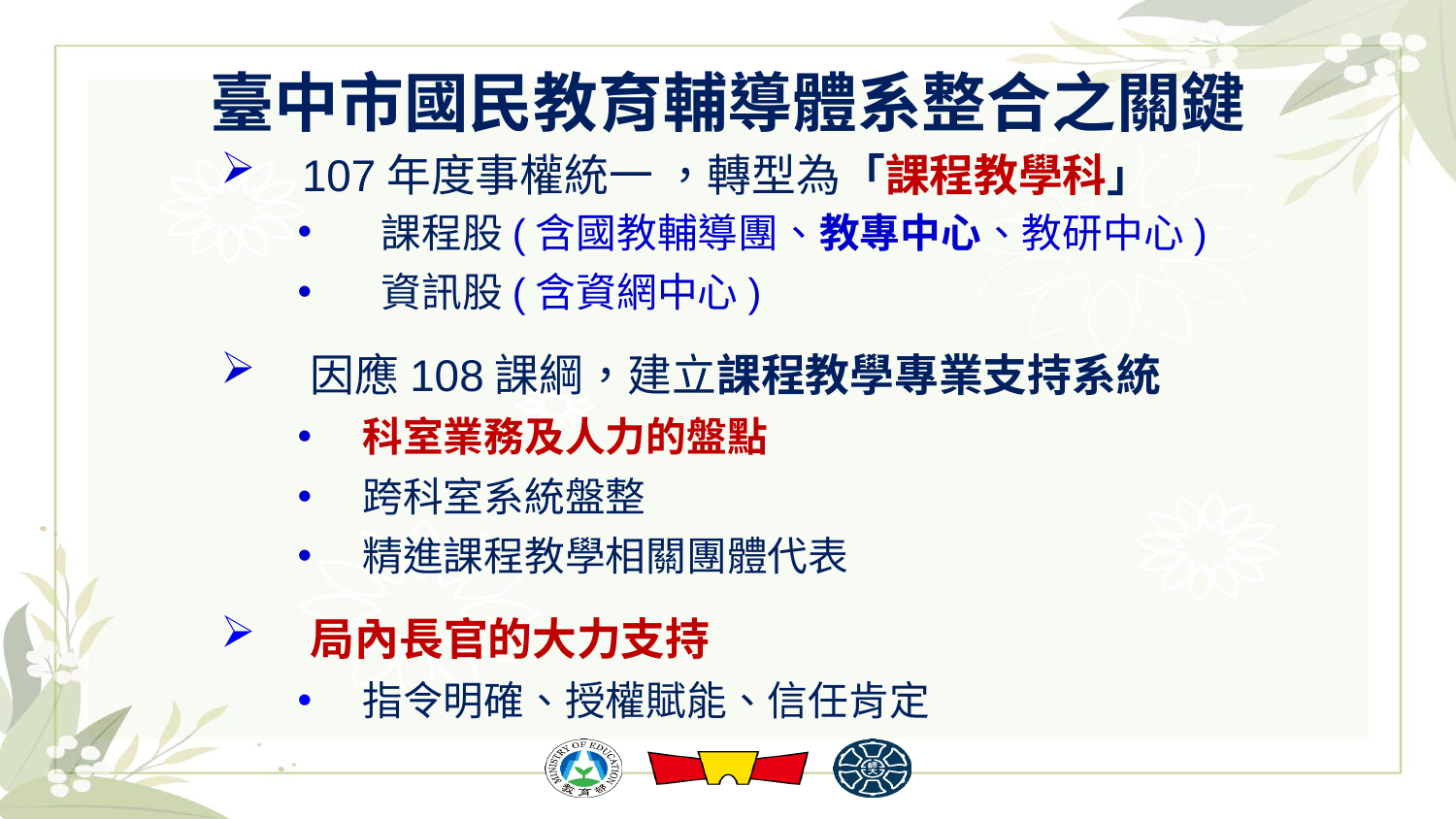

# 臺中市國民教育輔導體系整合之關鍵
 107年度事權統一 ，轉型為「課程教學科」
 課程股(含國教輔導團、教專中心、教研中心)
 資訊股(含資網中心)
 因應108課綱，建立課程教學專業支持系統
科室業務及人力的盤點
跨科室系統盤整
精進課程教學相關團體代表
 局內長官的大力支持
指令明確、授權賦能、信任肯定